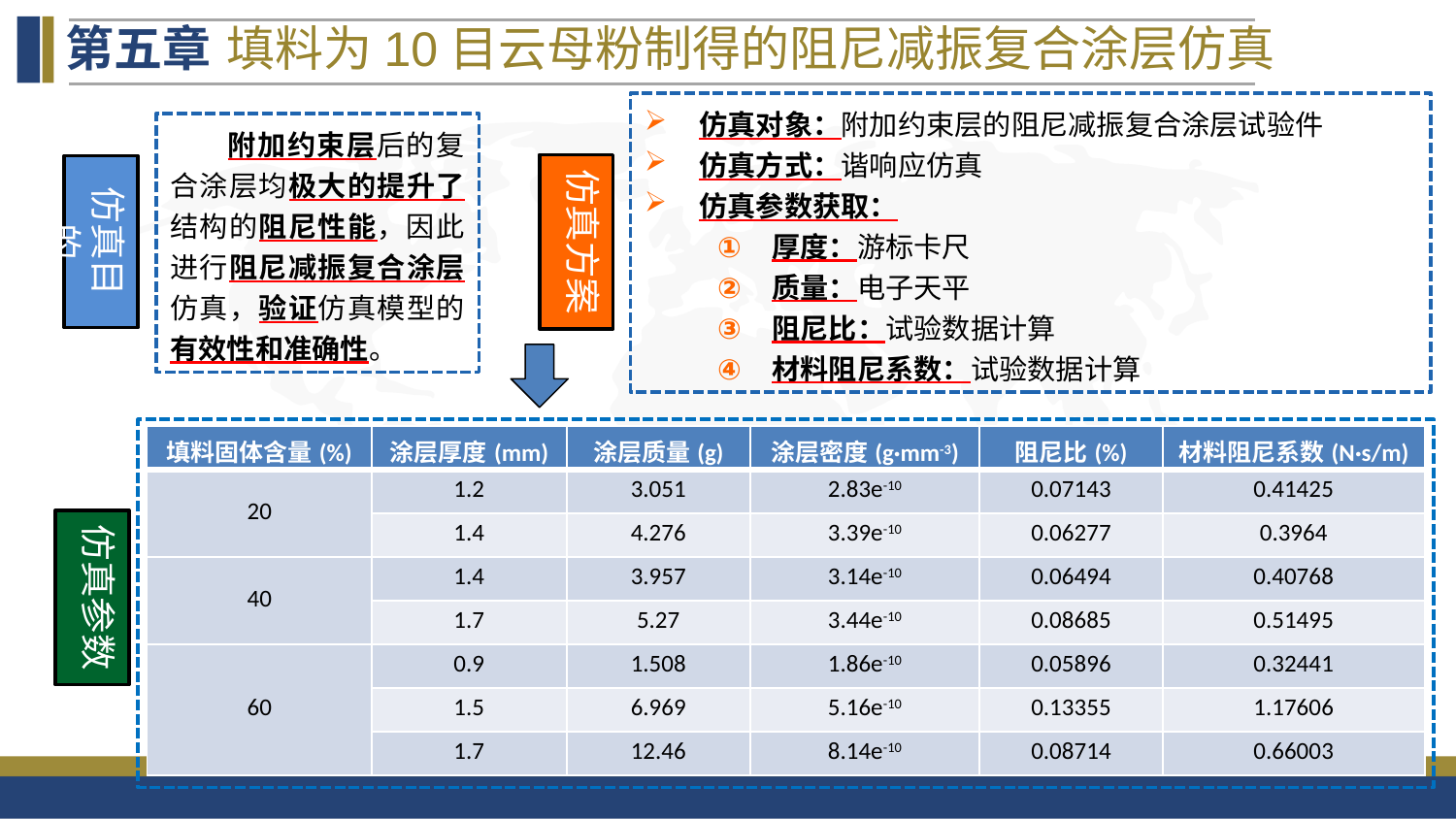

第五章
填料为10目云母粉制得的阻尼减振复合涂层仿真
仿真对象：附加约束层的阻尼减振复合涂层试验件
仿真方式：谐响应仿真
仿真参数获取：
厚度：游标卡尺
质量：电子天平
阻尼比：试验数据计算
材料阻尼系数：试验数据计算
仿真方案
附加约束层后的复合涂层均极大的提升了结构的阻尼性能，因此进行阻尼减振复合涂层仿真，验证仿真模型的有效性和准确性。
仿真目的

| 填料固体含量(%) | 涂层厚度(mm) | 涂层质量(g) | 涂层密度(g·mm-3) | 阻尼比(%) | 材料阻尼系数(N·s/m) |
| --- | --- | --- | --- | --- | --- |
| 20 | 1.2 | 3.051 | 2.83e-10 | 0.07143 | 0.41425 |
|  | 1.4 | 4.276 | 3.39e-10 | 0.06277 | 0.3964 |
| 40 | 1.4 | 3.957 | 3.14e-10 | 0.06494 | 0.40768 |
|  | 1.7 | 5.27 | 3.44e-10 | 0.08685 | 0.51495 |
| 60 | 0.9 | 1.508 | 1.86e-10 | 0.05896 | 0.32441 |
|  | 1.5 | 6.969 | 5.16e-10 | 0.13355 | 1.17606 |
|  | 1.7 | 12.46 | 8.14e-10 | 0.08714 | 0.66003 |
仿真参数